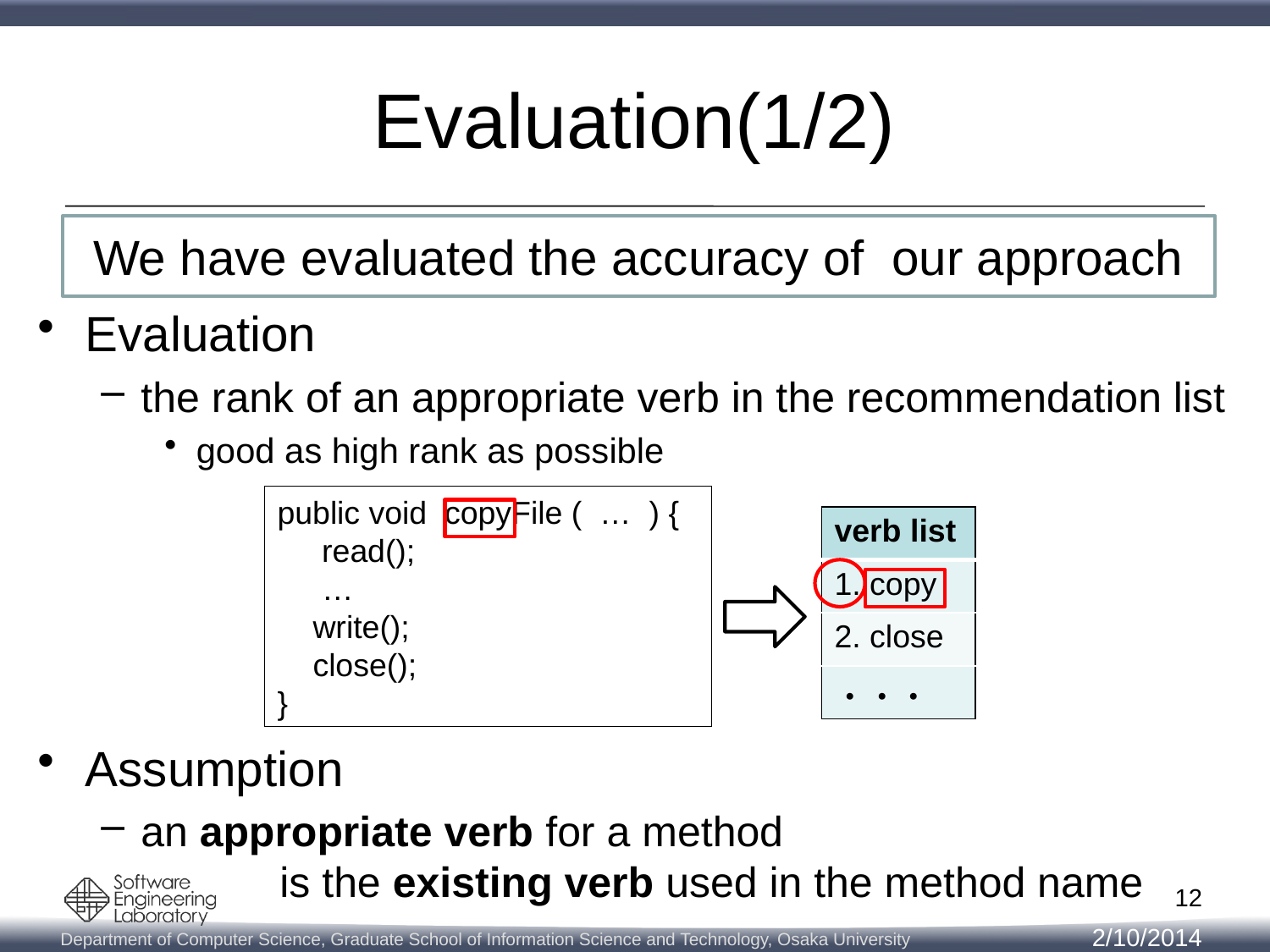

# Evaluation(1/2)
We have evaluated the accuracy of  our approach
Evaluation
the rank of an appropriate verb in the recommendation list
good as high rank as possible

Assumption
an appropriate verb for a method
   	 is the existing verb used in the method name

public void  copyFile (  …  ) {
     read();
     …
    write();
    close();
}

| verb list |
| --- |
| 1. copy |
| 2. close |
| ・・・ |

12
2/10/2014